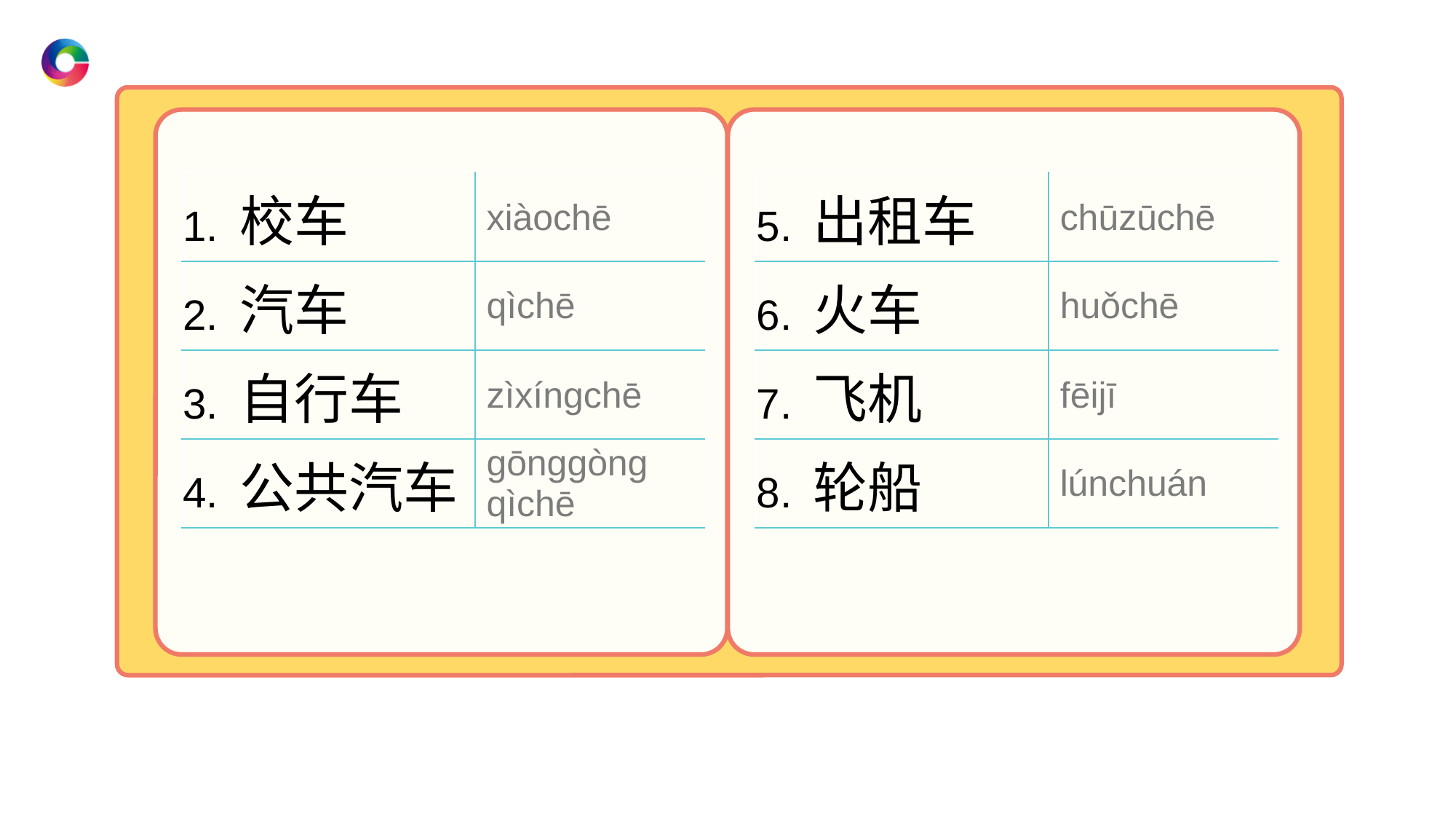

| 1. 校车 | xiàochē |
| --- | --- |
| 2. 汽车 | qìchē |
| 3. 自行车 | zìxínɡchē |
| 4. 公共汽车 | ɡōnɡɡònɡ qìchē |
| 5. 出租车 | chūzūchē |
| --- | --- |
| 6. 火车 | huǒchē |
| 7. 飞机 | fēijī |
| 8. 轮船 | lúnchuán |